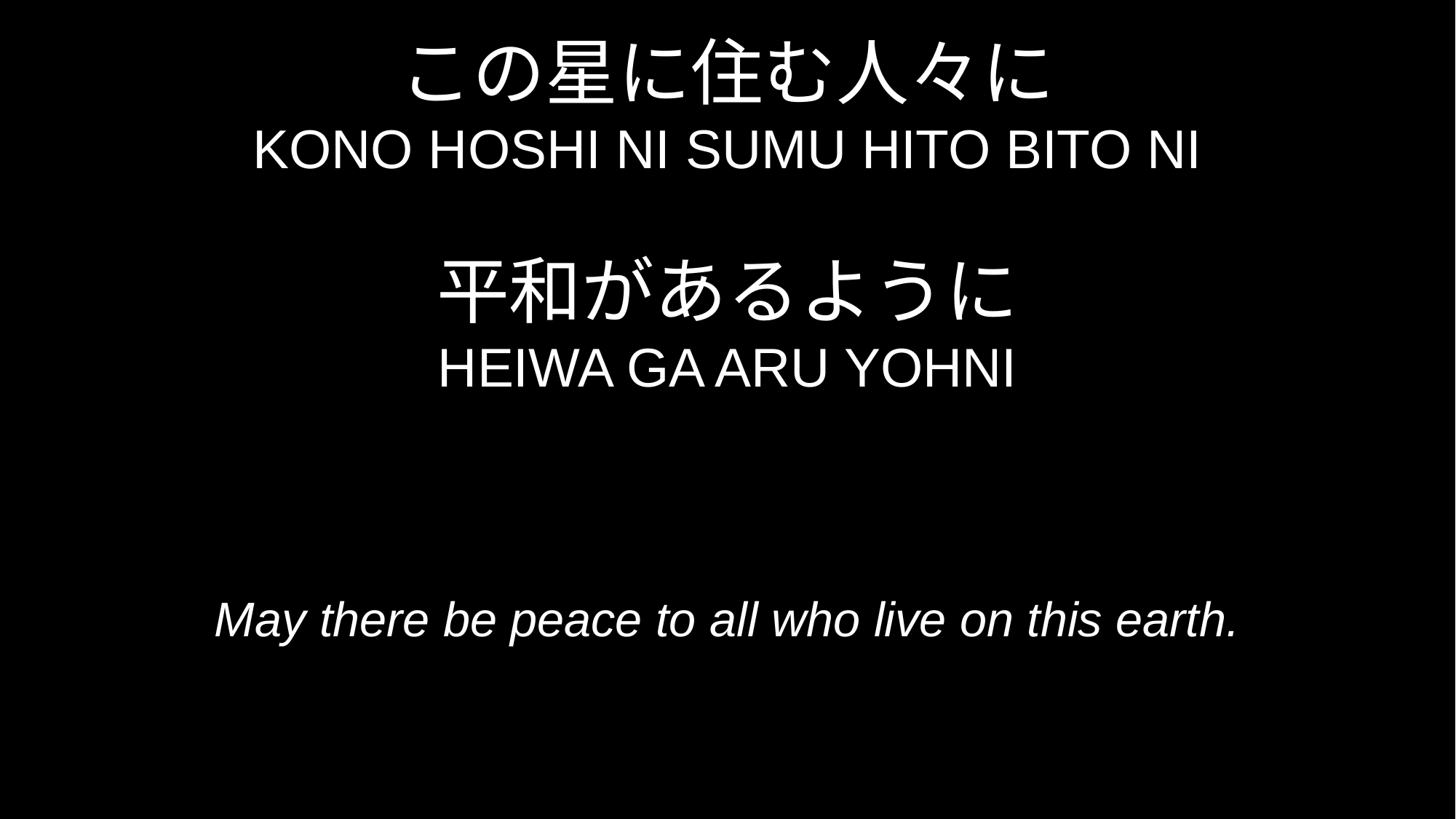

この星に住む人々に
KONO HOSHI NI SUMU HITO BITO NI

平和があるように
HEIWA GA ARU YOHNI

May there be peace to all who live on this earth.